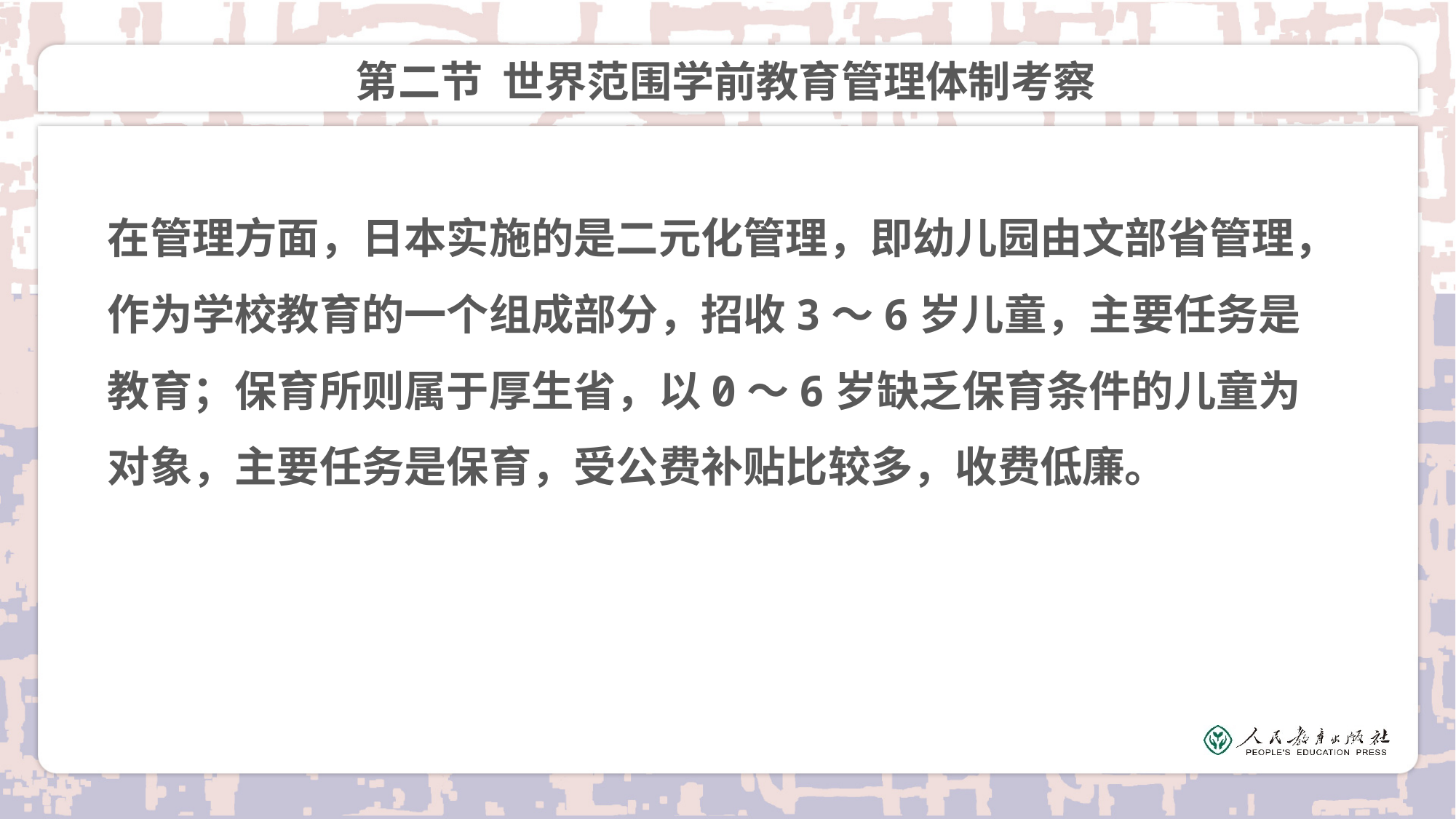

# 第二节  世界范围学前教育管理体制考察
在管理方面，日本实施的是二元化管理，即幼儿园由文部省管理，作为学校教育的一个组成部分，招收3～6岁儿童，主要任务是教育；保育所则属于厚生省，以0～6岁缺乏保育条件的儿童为对象，主要任务是保育，受公费补贴比较多，收费低廉。